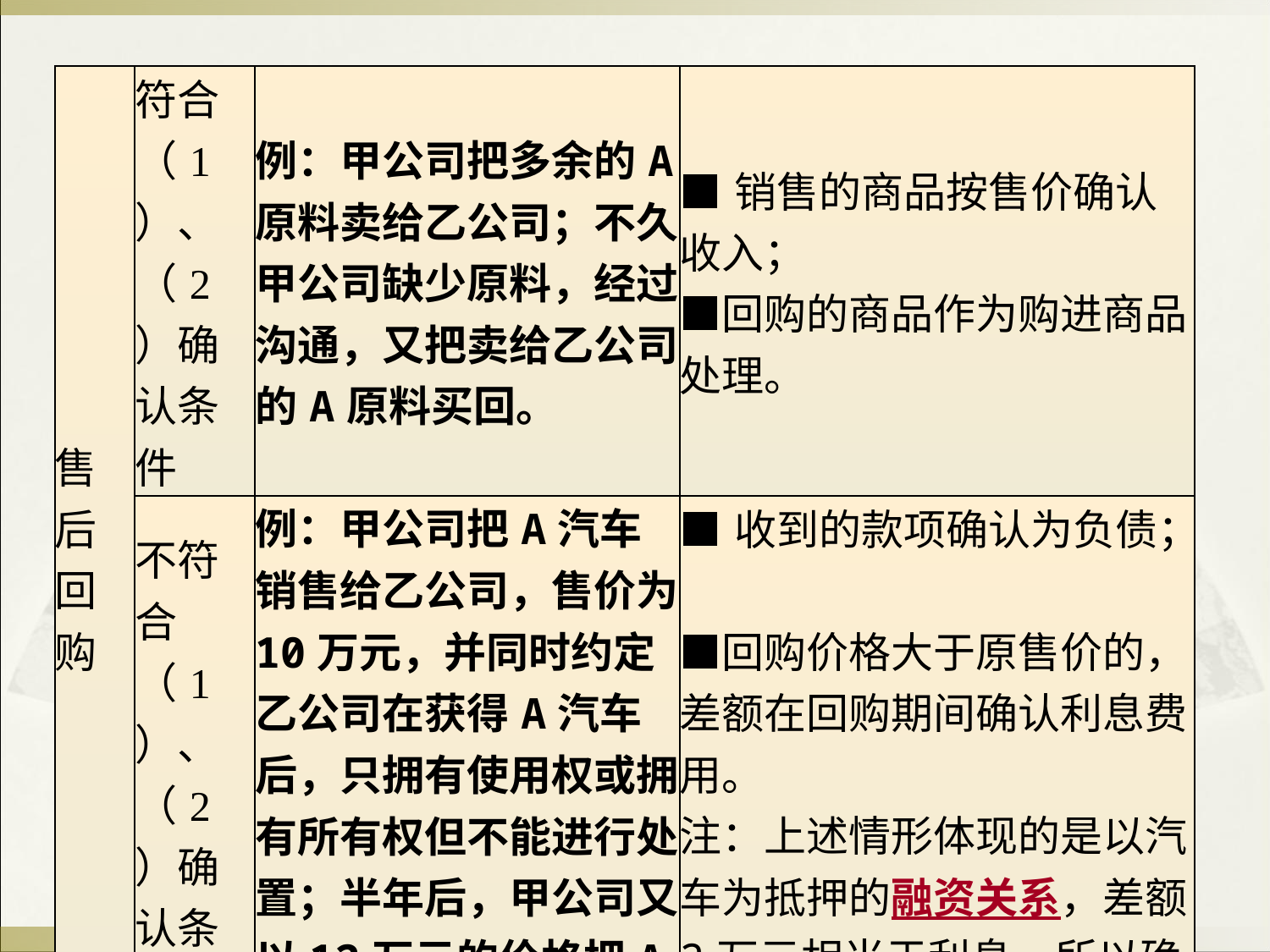

| 售后回购 | 符合（1）、（2）确认条件 | 例：甲公司把多余的A原料卖给乙公司；不久，甲公司缺少原料，经过沟通，又把卖给乙公司的A原料买回。 | ■销售的商品按售价确认收入； ■回购的商品作为购进商品处理。 |
| --- | --- | --- | --- |
|  | 不符合（1）、（2）确认条件 | 例：甲公司把A汽车销售给乙公司，售价为10万元，并同时约定乙公司在获得A汽车后，只拥有使用权或拥有所有权但不能进行处置；半年后，甲公司又以12万元的价格把A汽车购回。 | ■收到的款项确认为负债； ■回购价格大于原售价的，差额在回购期间确认利息费用。 注：上述情形体现的是以汽车为抵押的融资关系，差额2万元相当于利息，所以确认为利息费用。 |